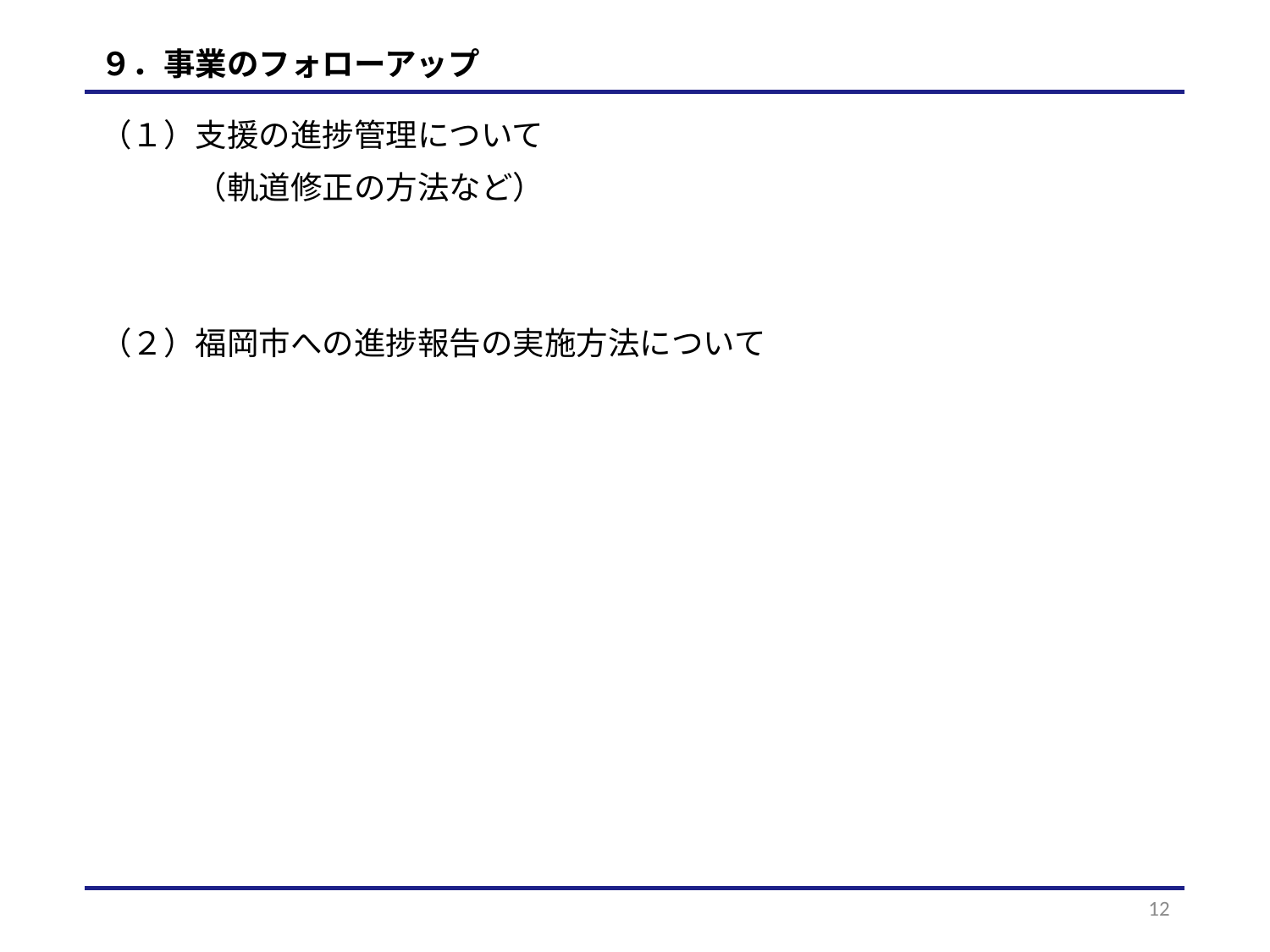

# ９．事業のフォローアップ
（１）支援の進捗管理について
　　　（軌道修正の方法など）

（２）福岡市への進捗報告の実施方法について

12